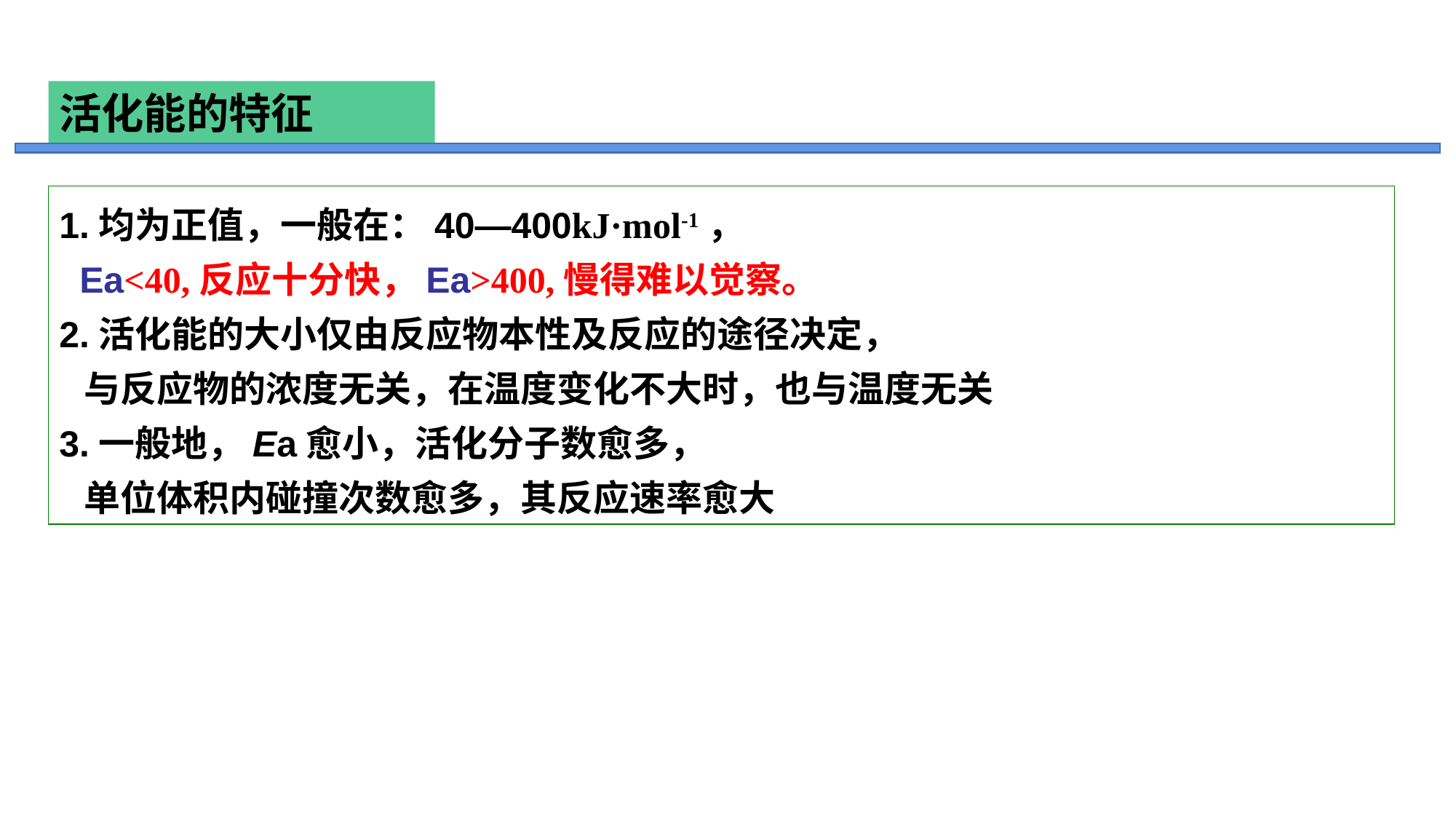

活化能的特征

1.均为正值，一般在：40—400kJ·mol-1，
  Ea<40,反应十分快，Ea>400,慢得难以觉察。
2.活化能的大小仅由反应物本性及反应的途径决定，
  与反应物的浓度无关，在温度变化不大时，也与温度无关
3.一般地，Ea愈小，活化分子数愈多，
  单位体积内碰撞次数愈多，其反应速率愈大